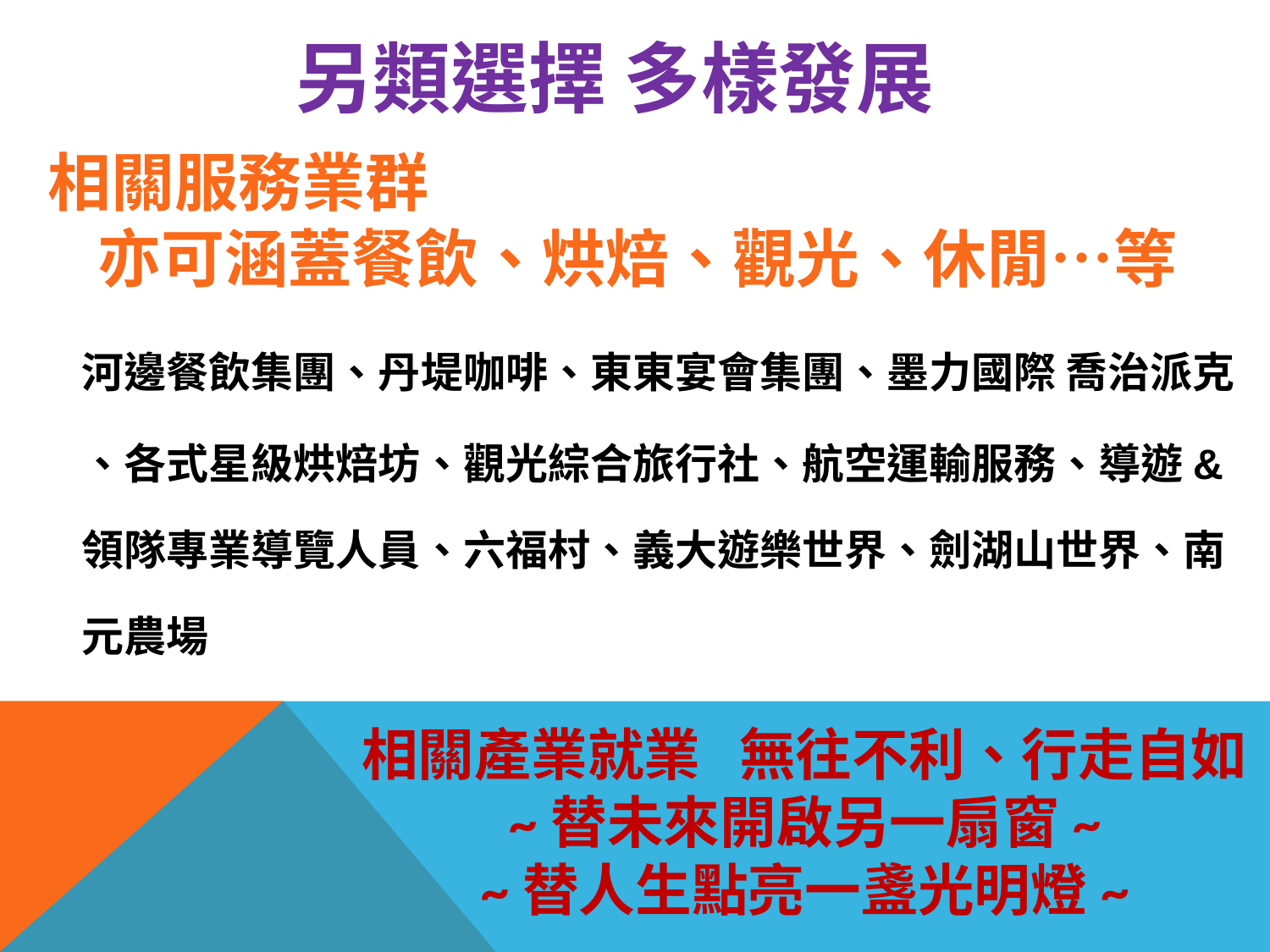

# 另類選擇 多樣發展
相關服務業群
亦可涵蓋餐飲、烘焙、觀光、休閒…等
河邊餐飲集團、丹堤咖啡、東東宴會集團、墨力國際 喬治派克
、各式星級烘焙坊、觀光綜合旅行社、航空運輸服務、導遊&領隊專業導覽人員、六福村、義大遊樂世界、劍湖山世界、南元農場
相關產業就業   無往不利、行走自如
~替未來開啟另一扇窗~
~替人生點亮一盞光明燈~